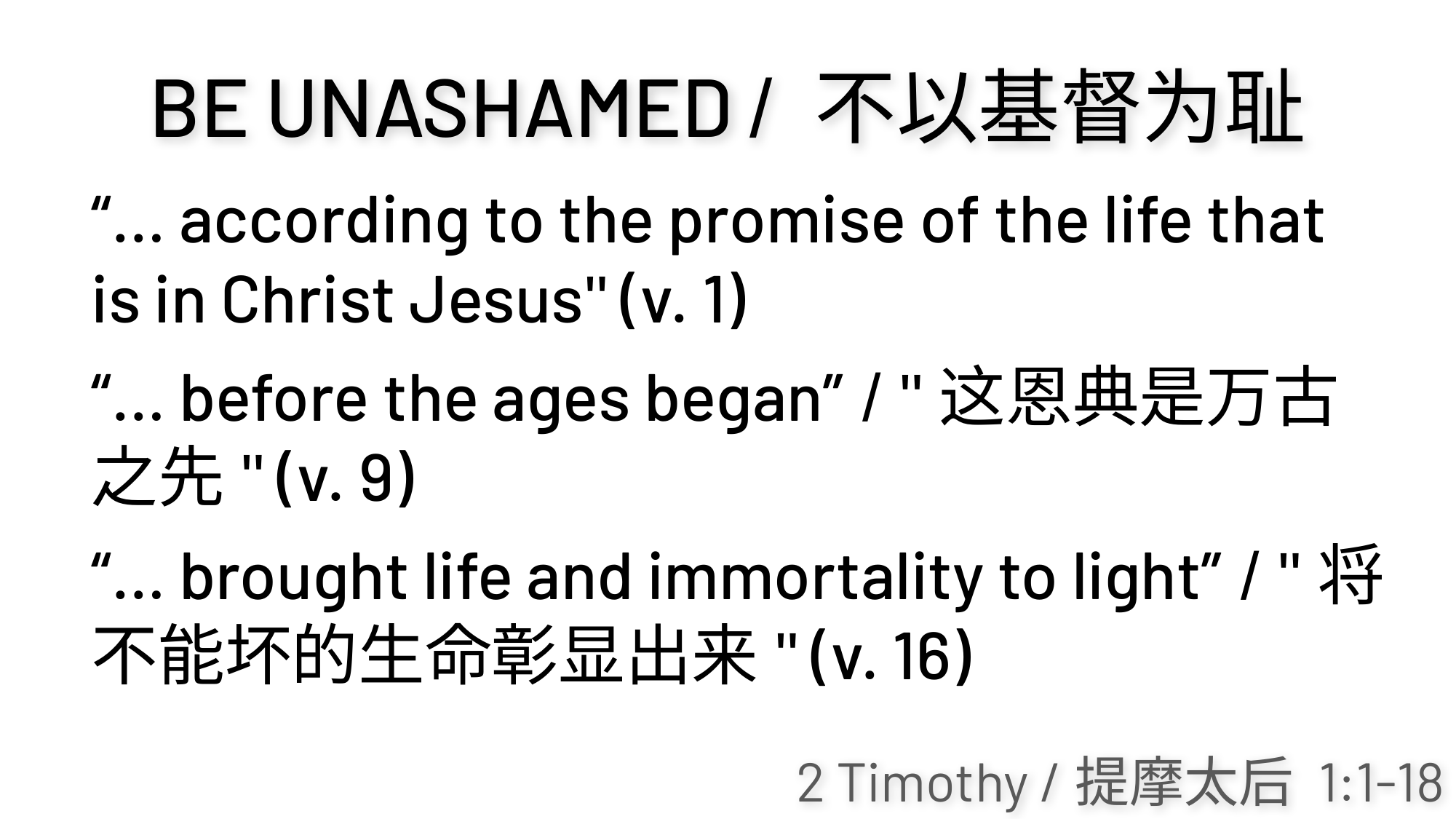

BE UNASHAMED / 不以基督为耻
“… according to the promise of the life that is in Christ Jesus" (v. 1)
“… before the ages began” / "这恩典是万古之先" (v. 9)
“… brought life and immortality to light” / "将不能坏的生命彰显出来" (v. 16)
2 Timothy /提摩太后 1:1-18